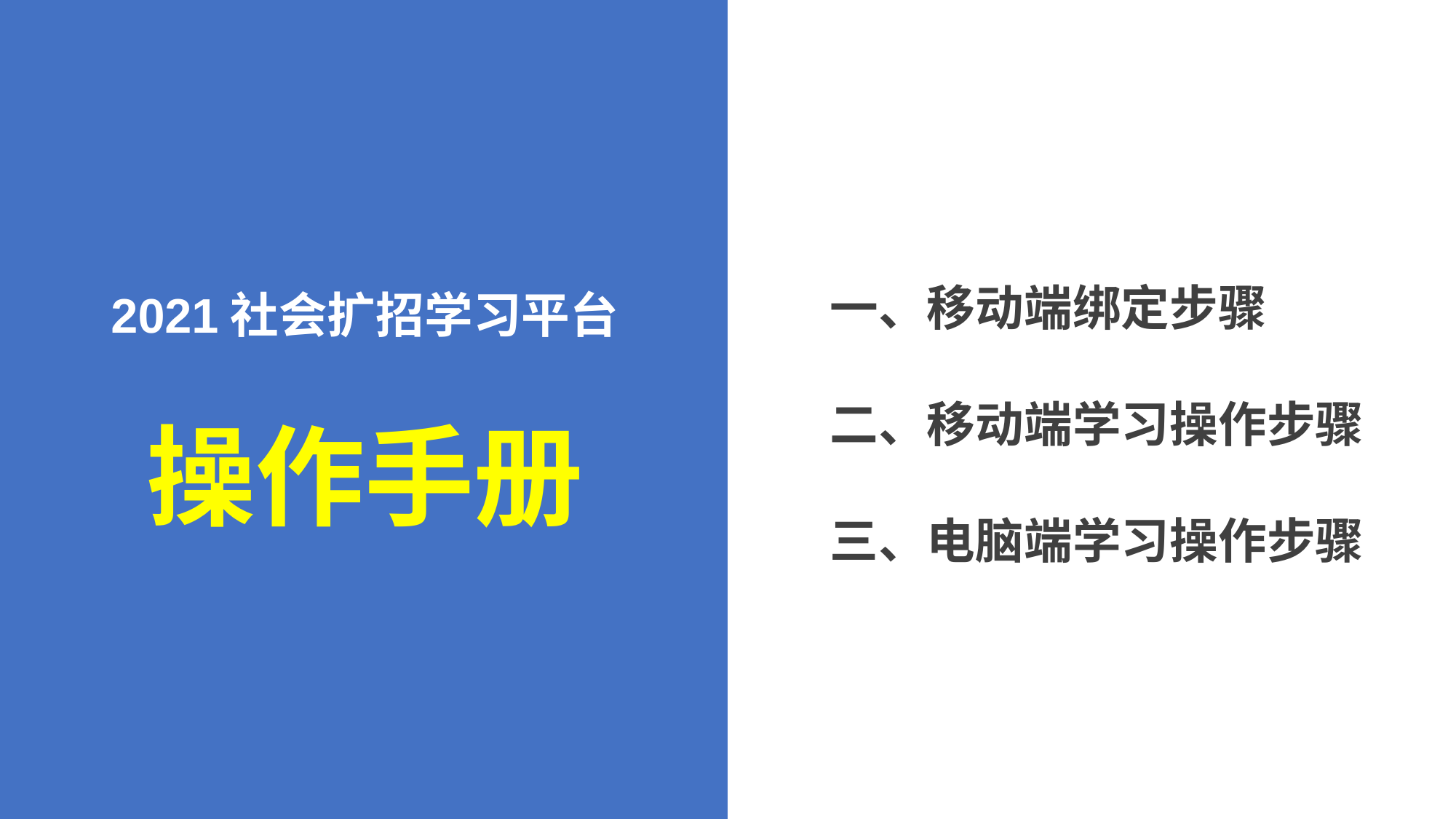

一、移动端绑定步骤
二、移动端学习操作步骤
三、电脑端学习操作步骤
2021社会扩招学习平台
操作手册